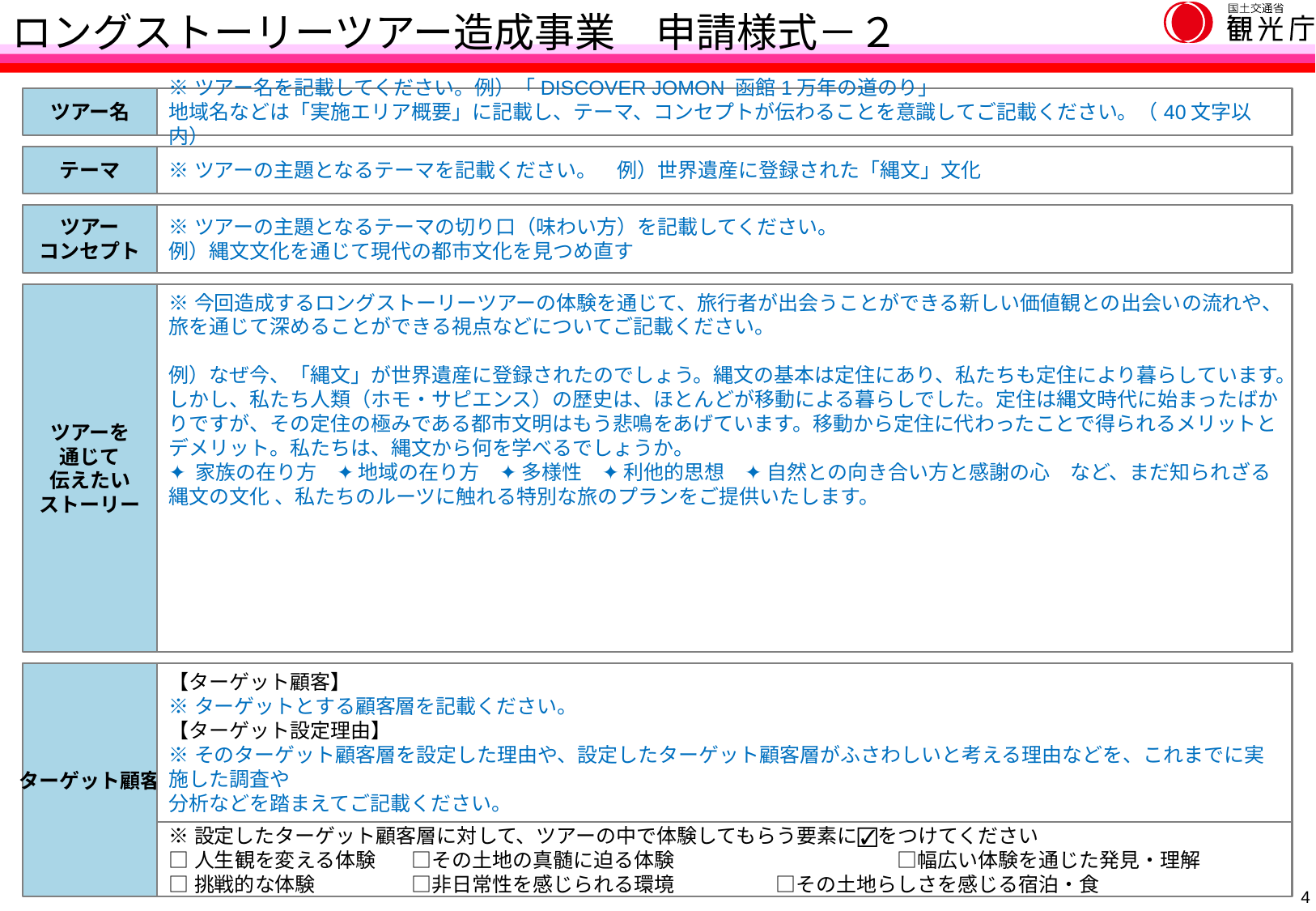

ロングストーリーツアー造成事業　申請様式－２
ツアー名
※ツアー名を記載してください。例）「DISCOVER JOMON 函館1万年の道のり」
地域名などは「実施エリア概要」に記載し、テーマ、コンセプトが伝わることを意識してご記載ください。（40文字以内）
テーマ
※ツアーの主題となるテーマを記載ください。　例）世界遺産に登録された「縄文」文化
ツアー
コンセプト
※ツアーの主題となるテーマの切り口（味わい方）を記載してください。
例）縄文文化を通じて現代の都市文化を見つめ直す
ツアーを
通じて
伝えたい
ストーリー
※今回造成するロングストーリーツアーの体験を通じて、旅行者が出会うことができる新しい価値観との出会いの流れや、旅を通じて深めることができる視点などについてご記載ください。
例）なぜ今、「縄文」が世界遺産に登録されたのでしょう。縄文の基本は定住にあり、私たちも定住により暮らしています。しかし、私たち人類（ホモ・サピエンス）の歴史は、ほとんどが移動による暮らしでした。定住は縄文時代に始まったばかりですが、その定住の極みである都市文明はもう悲鳴をあげています。移動から定住に代わったことで得られるメリットとデメリット。私たちは、縄文から何を学べるでしょうか。
✦ 家族の在り方　✦ 地域の在り方　✦ 多様性　✦ 利他的思想　✦ 自然との向き合い方と感謝の心　など、まだ知られざる縄文の文化 、私たちのルーツに触れる特別な旅のプランをご提供いたします。

ターゲット顧客
【ターゲット顧客】
※ターゲットとする顧客層を記載ください。
【ターゲット設定理由】
※そのターゲット顧客層を設定した理由や、設定したターゲット顧客層がふさわしいと考える理由などを、これまでに実施した調査や
分析などを踏まえてご記載ください。
※設定したターゲット顧客層に対して、ツアーの中で体験してもらう要素に☑をつけてください
□人生観を変える体験	□その土地の真髄に迫る体験		□幅広い体験を通じた発見・理解
□挑戦的な体験　	□非日常性を感じられる環境 	□その土地らしさを感じる宿泊・食
4